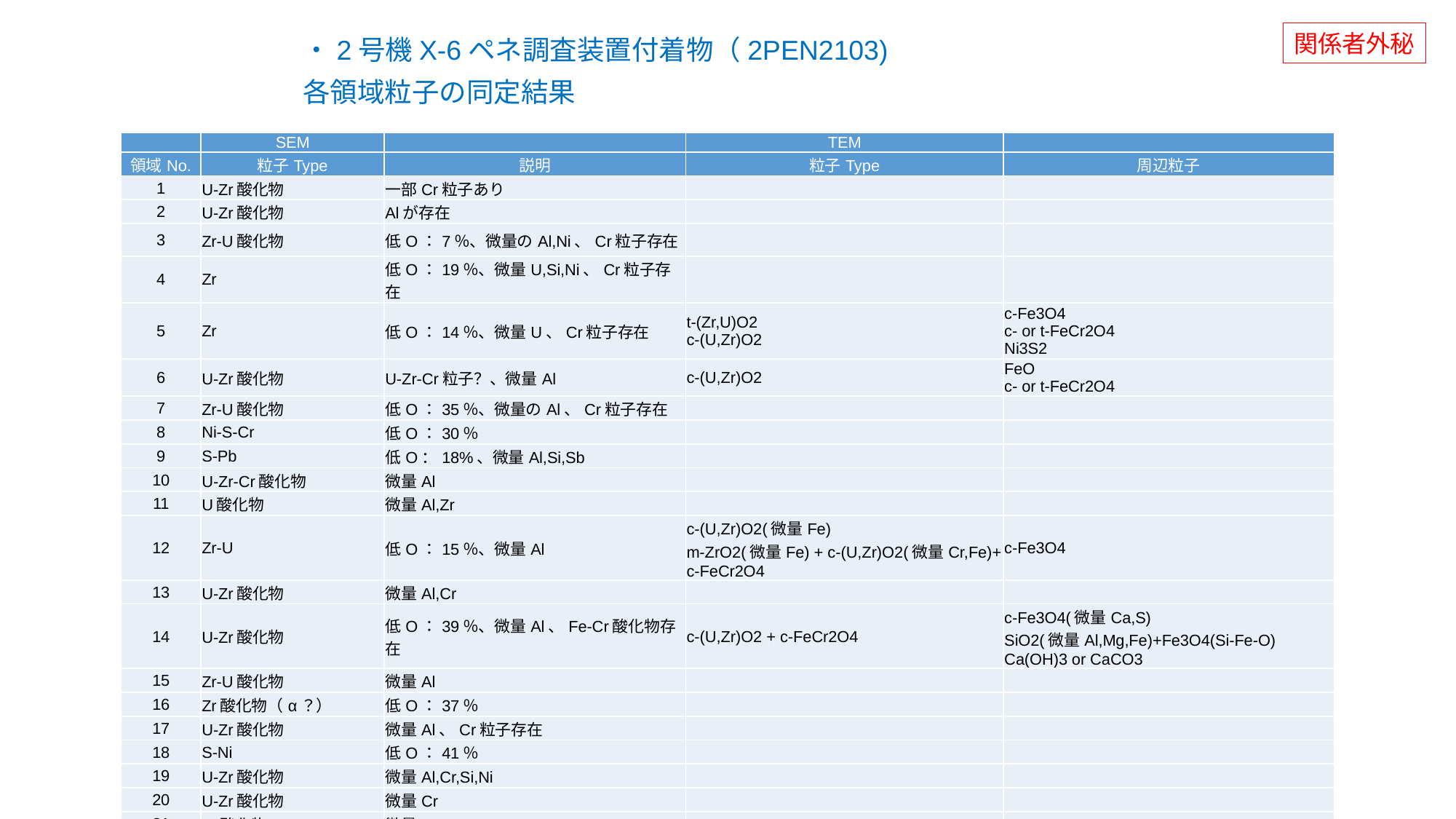

関係者外秘
　・2号機X-6ペネ調査装置付着物（2PEN2103)
　各領域粒子の同定結果
|  | SEM |  | TEM |  |
| --- | --- | --- | --- | --- |
| 領域No. | 粒子Type | 説明 | 粒子Type | 周辺粒子 |
| 1 | U-Zr酸化物 | 一部Cr粒子あり |  |  |
| 2 | U-Zr酸化物 | Alが存在 |  |  |
| 3 | Zr-U酸化物 | 低O：7％、微量のAl,Ni、Cr粒子存在 |  |  |
| 4 | Zr | 低O：19％、微量U,Si,Ni、Cr粒子存在 |  |  |
| 5 | Zr | 低O：14％、微量U、Cr粒子存在 | t-(Zr,U)O2 c-(U,Zr)O2 | c-Fe3O4 c- or t-FeCr2O4 Ni3S2 |
| 6 | U-Zr酸化物 | U-Zr-Cr粒子？、微量Al | c-(U,Zr)O2 | FeO c- or t-FeCr2O4 |
| 7 | Zr-U酸化物 | 低O：35％、微量のAl、Cr粒子存在 |  |  |
| 8 | Ni-S-Cr | 低O：30％ |  |  |
| 9 | S-Pb | 低O：18%、微量Al,Si,Sb |  |  |
| 10 | U-Zr-Cr酸化物 | 微量Al |  |  |
| 11 | U酸化物 | 微量Al,Zr |  |  |
| 12 | Zr-U | 低O：15％、微量Al | c-(U,Zr)O2(微量Fe) m-ZrO2(微量Fe) + c-(U,Zr)O2(微量Cr,Fe)+ c-FeCr2O4 | c-Fe3O4 |
| 13 | U-Zr酸化物 | 微量Al,Cr |  |  |
| 14 | U-Zr酸化物 | 低O：39％、微量Al、Fe-Cr酸化物存在 | c-(U,Zr)O2 + c-FeCr2O4 | c-Fe3O4(微量Ca,S) SiO2(微量Al,Mg,Fe)+Fe3O4(Si-Fe-O) Ca(OH)3 or CaCO3 |
| 15 | Zr-U酸化物 | 微量Al |  |  |
| 16 | Zr酸化物（α？） | 低O：37％ |  |  |
| 17 | U-Zr酸化物 | 微量Al、Cr粒子存在 |  |  |
| 18 | S-Ni | 低O：41％ |  |  |
| 19 | U-Zr酸化物 | 微量Al,Cr,Si,Ni |  |  |
| 20 | U-Zr酸化物 | 微量Cr |  |  |
| 21 | Zr酸化物 | 微量Al.Si |  |  |
| 22 | Ti | 微量Mg,Al、Si粒子存在 |  |  |
| 23 | Cu-Zn | 低O：7％、微量Al,Si,Sn |  |  |